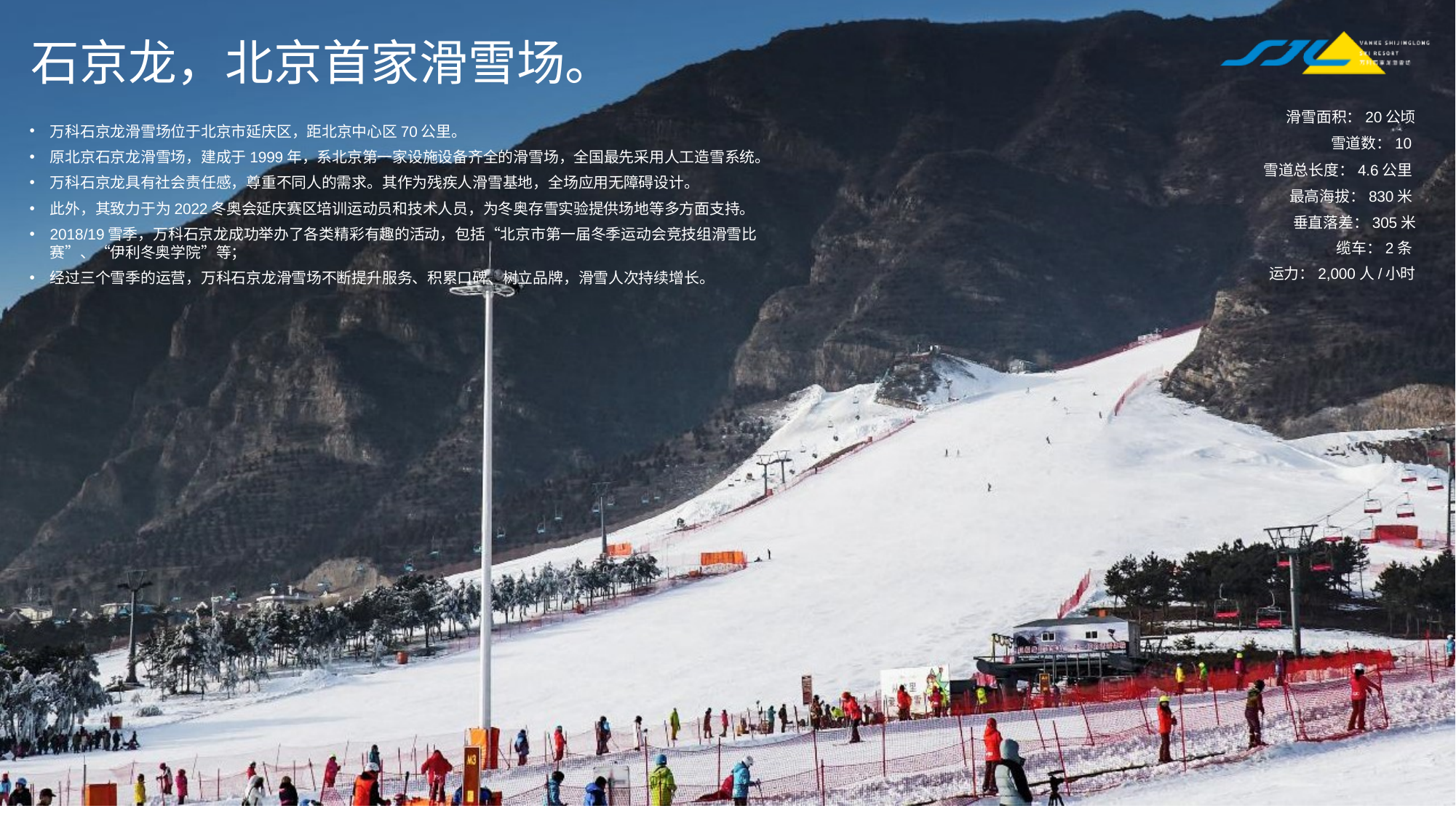

# 石京龙，北京首家滑雪场。

滑雪面积：20公顷
雪道数：10
雪道总长度：4.6公里
最高海拔：830米
垂直落差：305米
缆车：2条
运力：2,000人/小时
万科石京龙滑雪场位于北京市延庆区，距北京中心区70公里。
原北京石京龙滑雪场，建成于1999年，系北京第一家设施设备齐全的滑雪场，全国最先采用人工造雪系统。
万科石京龙具有社会责任感，尊重不同人的需求。其作为残疾人滑雪基地，全场应用无障碍设计。
此外，其致力于为2022冬奥会延庆赛区培训运动员和技术人员，为冬奥存雪实验提供场地等多方面支持。
2018/19雪季，万科石京龙成功举办了各类精彩有趣的活动，包括“北京市第一届冬季运动会竞技组滑雪比赛”、“伊利冬奥学院”等；
经过三个雪季的运营，万科石京龙滑雪场不断提升服务、积累口碑、树立品牌，滑雪人次持续增长。